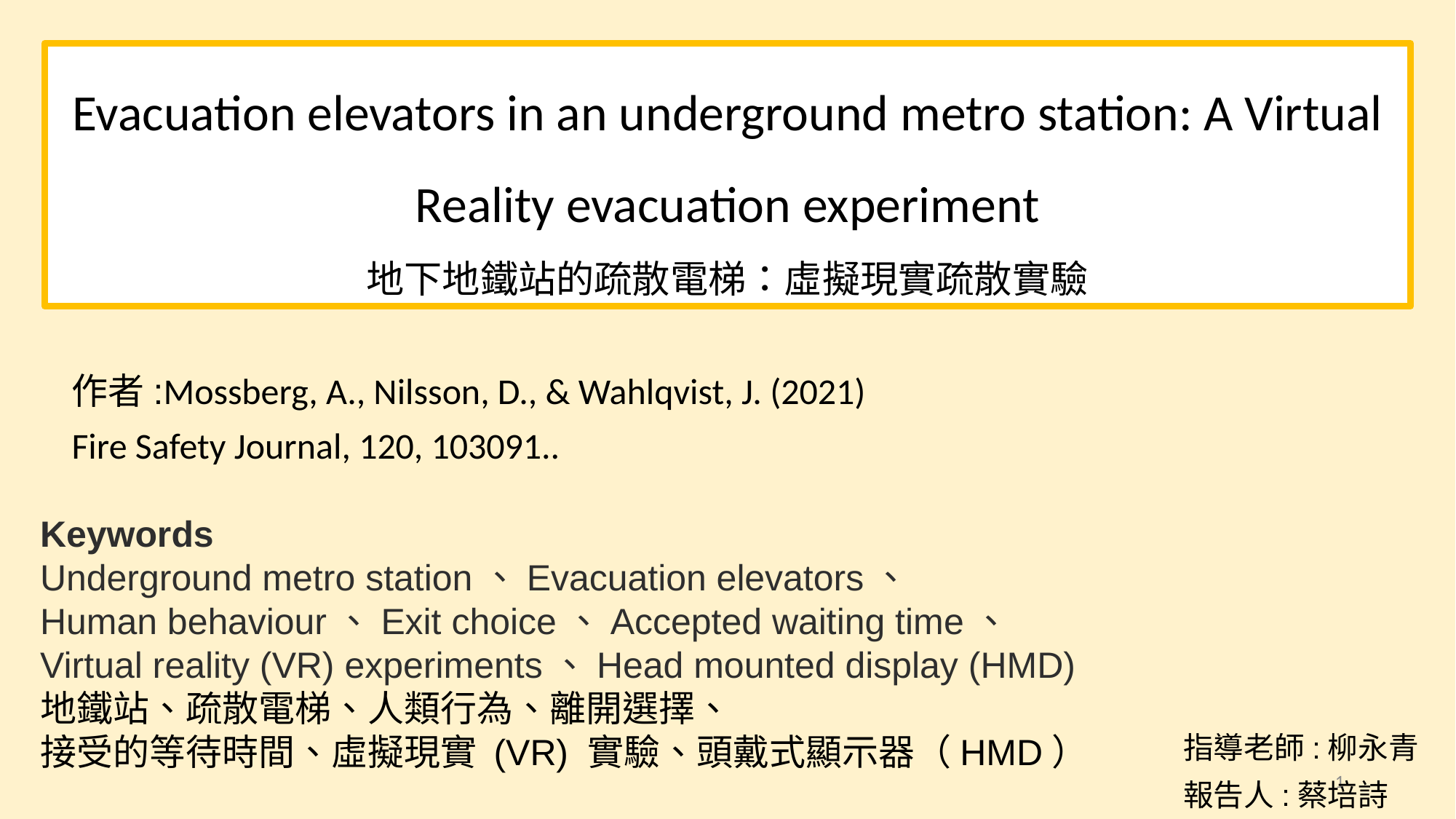

# Evacuation elevators in an underground metro station: A Virtual Reality evacuation experiment 地下地鐵站的疏散電梯：虛擬現實疏散實驗
作者:Mossberg, A., Nilsson, D., & Wahlqvist, J. (2021)
Fire Safety Journal, 120, 103091..
Keywords
Underground metro station、Evacuation elevators、
Human behaviour、Exit choice、Accepted waiting time、
Virtual reality (VR) experiments、Head mounted display (HMD)
地鐵站、疏散電梯、人類行為、離開選擇、
接受的等待時間、虛擬現實 (VR) 實驗、頭戴式顯示器（HMD）
指導老師:柳永青
報告人:蔡培詩
1